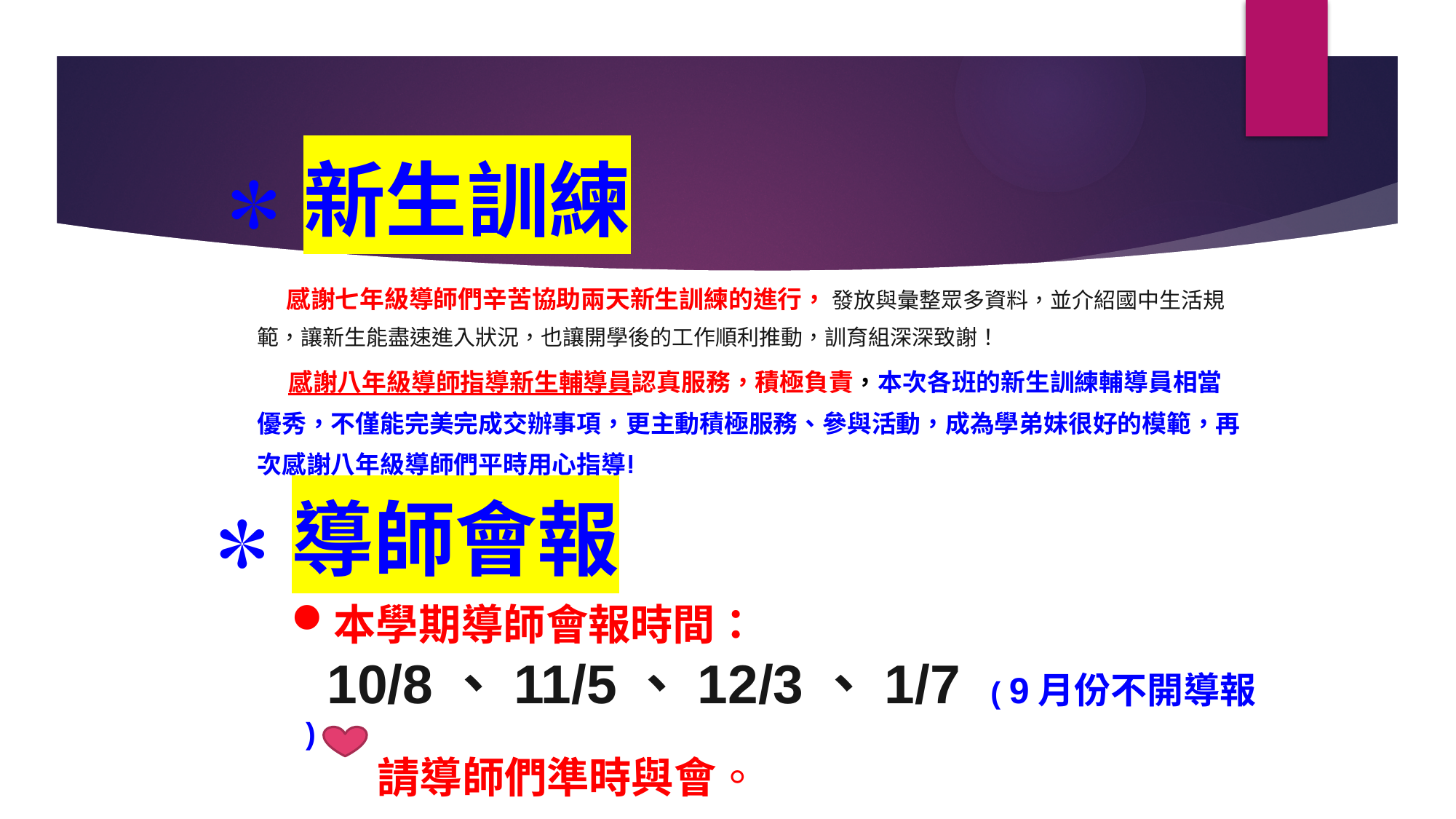

✽新生訓練
        感謝七年級導師們辛苦協助兩天新生訓練的進行， 發放與彙整眾多資料，並介紹國中生活規範，讓新生能盡速進入狀況，也讓開學後的工作順利推動，訓育組深深致謝！
      感謝八年級導師指導新生輔導員認真服務，積極負責，本次各班的新生訓練輔導員相當優秀，不僅能完美完成交辦事項，更主動積極服務、參與活動，成為學弟妹很好的模範，再次感謝八年級導師們平時用心指導!

✽導師會報
本學期導師會報時間：
   10/8、11/5、12/3、1/7  ( 9月份不開導報 )
        請導師們準時與會。